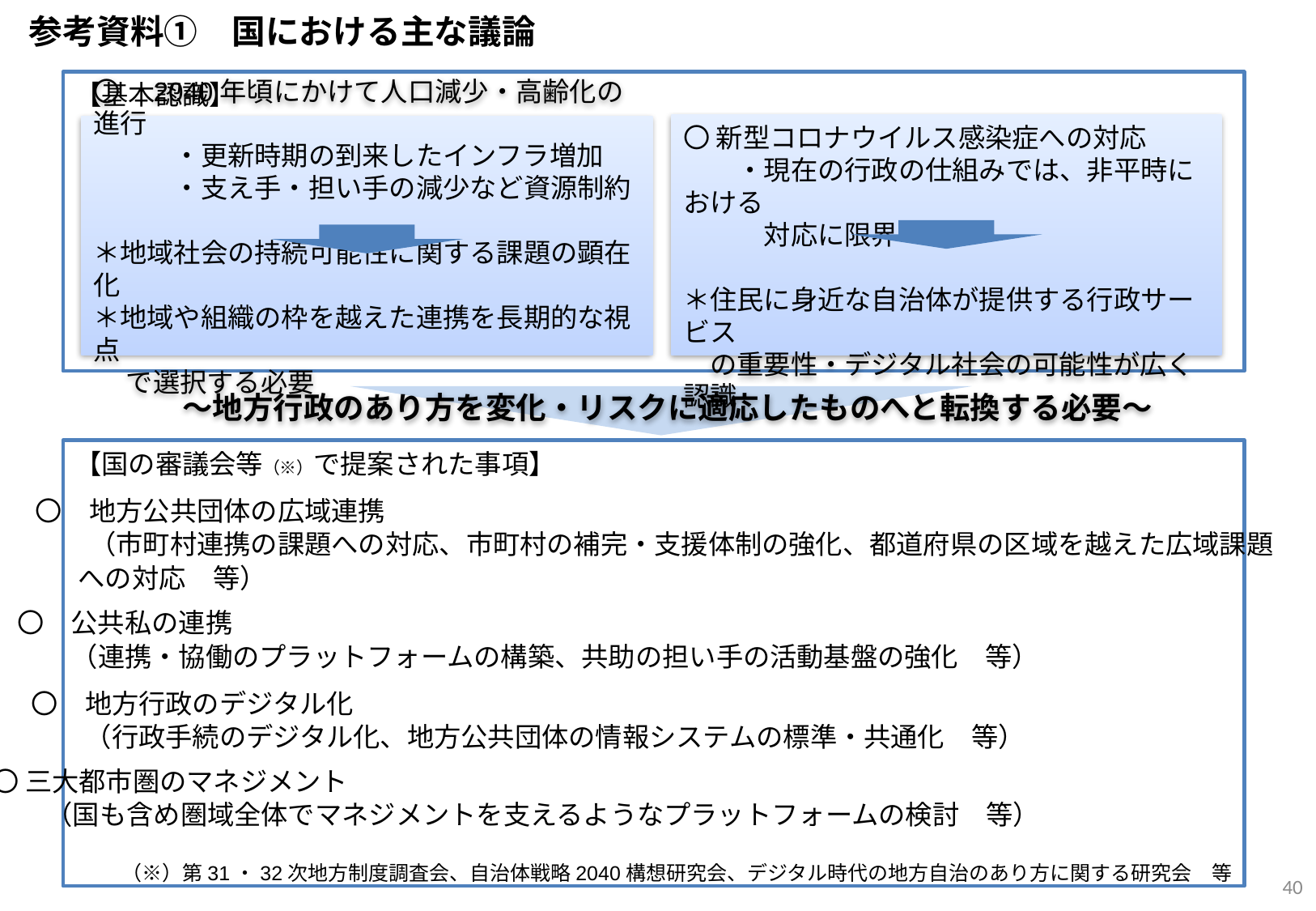

参考資料①　国における主な議論
【基本認識】

〇 新型コロナウイルス感染症への対応
　　・現在の行政の仕組みでは、非平時における
　　　対応に限界

＊住民に身近な自治体が提供する行政サービス
　の重要性・デジタル社会の可能性が広く認識
〇　2040年頃にかけて人口減少・高齢化の進行
　　　・更新時期の到来したインフラ増加
　　　・支え手・担い手の減少など資源制約

＊地域社会の持続可能性に関する課題の顕在化
＊地域や組織の枠を越えた連携を長期的な視点
　 で選択する必要

～地方行政のあり方を変化・リスクに適応したものへと転換する必要～

【国の審議会等（※）で提案された事項】

（※）第31・32次地方制度調査会、自治体戦略2040構想研究会、デジタル時代の地方自治のあり方に関する研究会　等

〇　地方公共団体の広域連携
　　（市町村連携の課題への対応、市町村の補完・支援体制の強化、都道府県の区域を越えた広域課題
      への対応　等）
〇　公共私の連携
　　（連携・協働のプラットフォームの構築、共助の担い手の活動基盤の強化　等）
〇　地方行政のデジタル化
　　（行政手続のデジタル化、地方公共団体の情報システムの標準・共通化　等）

〇 三大都市圏のマネジメント
　　（国も含め圏域全体でマネジメントを支えるようなプラットフォームの検討　等）
40